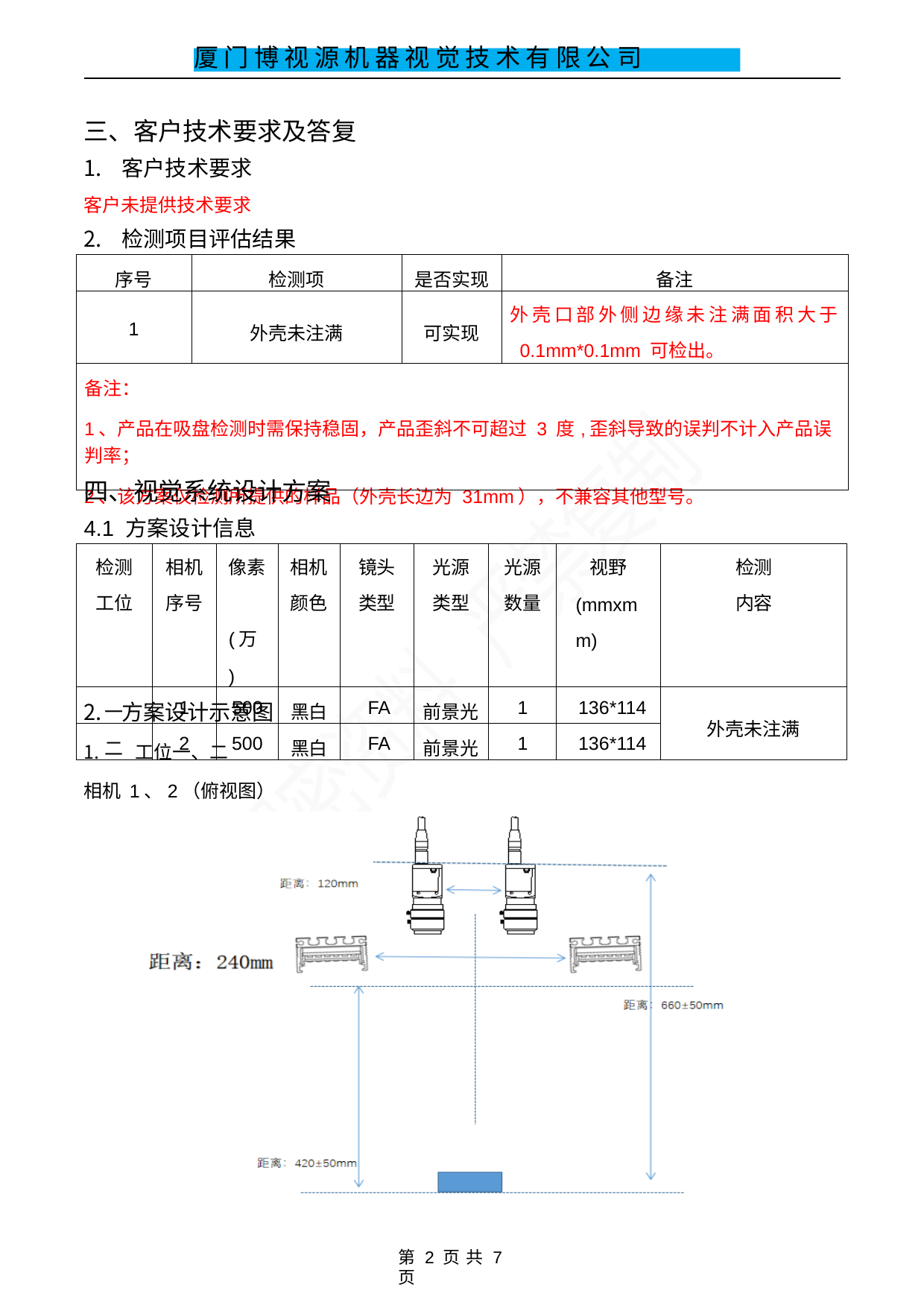

厦 门 博 视 源 机 器 视 觉 技 术 有 限 公 司

三、客户技术要求及答复
客户技术要求
客户未提供技术要求
检测项目评估结果
| 序号 | 检测项 | 是否实现 | 备注 |
| --- | --- | --- | --- |
| 1 | 外壳未注满 | 可实现 | 外壳口部外侧边缘未注满面积大于 0.1mm\*0.1mm 可检出。 |
| 备注： 1、产品在吸盘检测时需保持稳固，产品歪斜不可超过 3 度,歪斜导致的误判不计入产品误判率； 2、该方案仅检测所提供的样品（外壳长边为 31mm），不兼容其他型号。 |  |  |  |
四、视觉系统设计方案
4.1 方案设计信息
| 检测 工位 | 相机 序号 | 像素 (万) | 相机 颜色 | 镜头 类型 | 光源 类型 | 光源 数量 | 视野 (mmxmm) | 检测 内容 |
| --- | --- | --- | --- | --- | --- | --- | --- | --- |
| 一 | 1 | 500 | 黑白 | FA | 前景光 | 1 | 136\*114 | 外壳未注满 |
| 二 | 2 | 500 | 黑白 | FA | 前景光 | 1 | 136\*114 |  |
方案设计示意图
工位一、二
相机 1、2（俯视图）

第 2 页 共 7 页